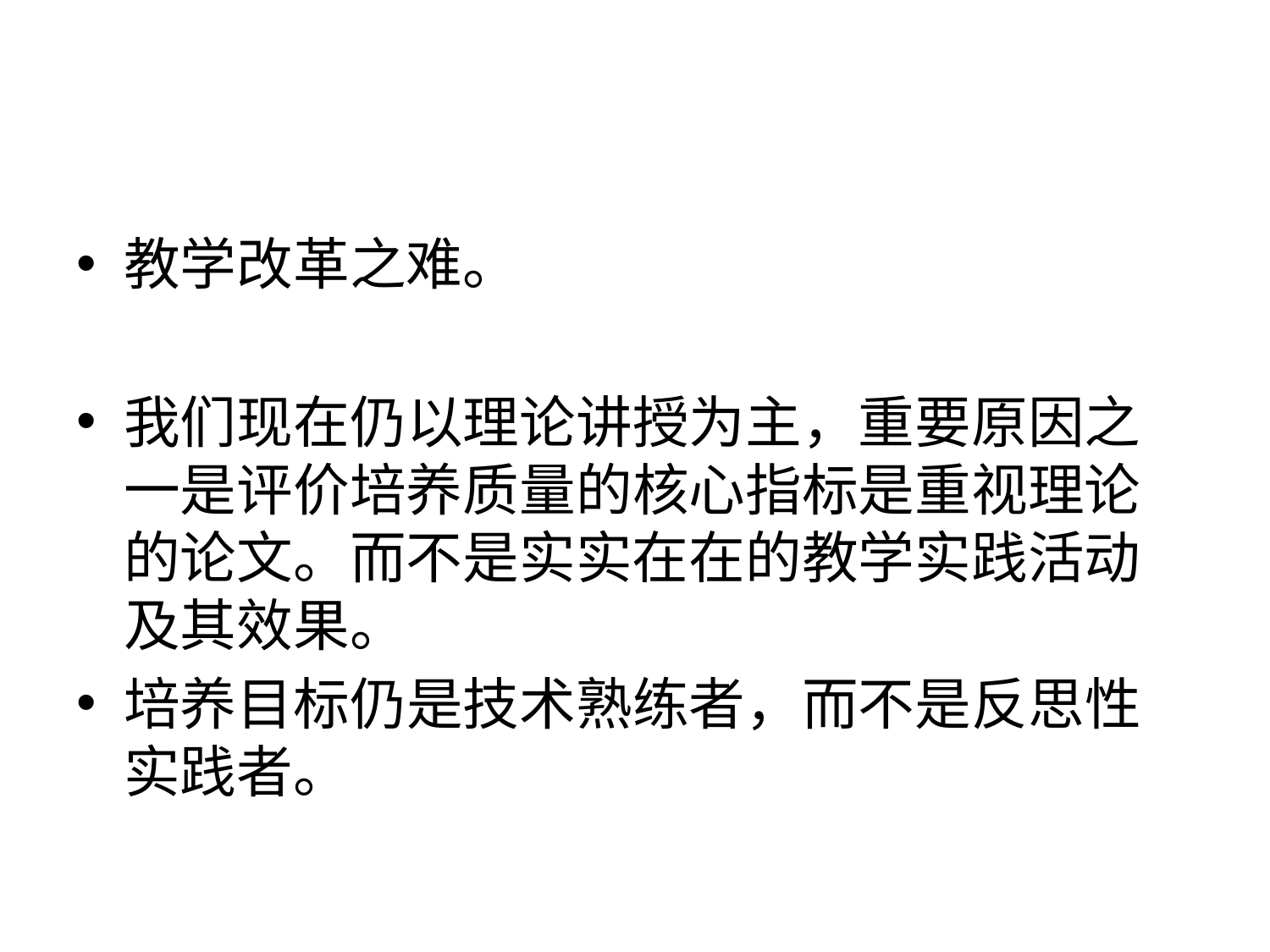

#
教学改革之难。

我们现在仍以理论讲授为主，重要原因之一是评价培养质量的核心指标是重视理论的论文。而不是实实在在的教学实践活动及其效果。
培养目标仍是技术熟练者，而不是反思性实践者。